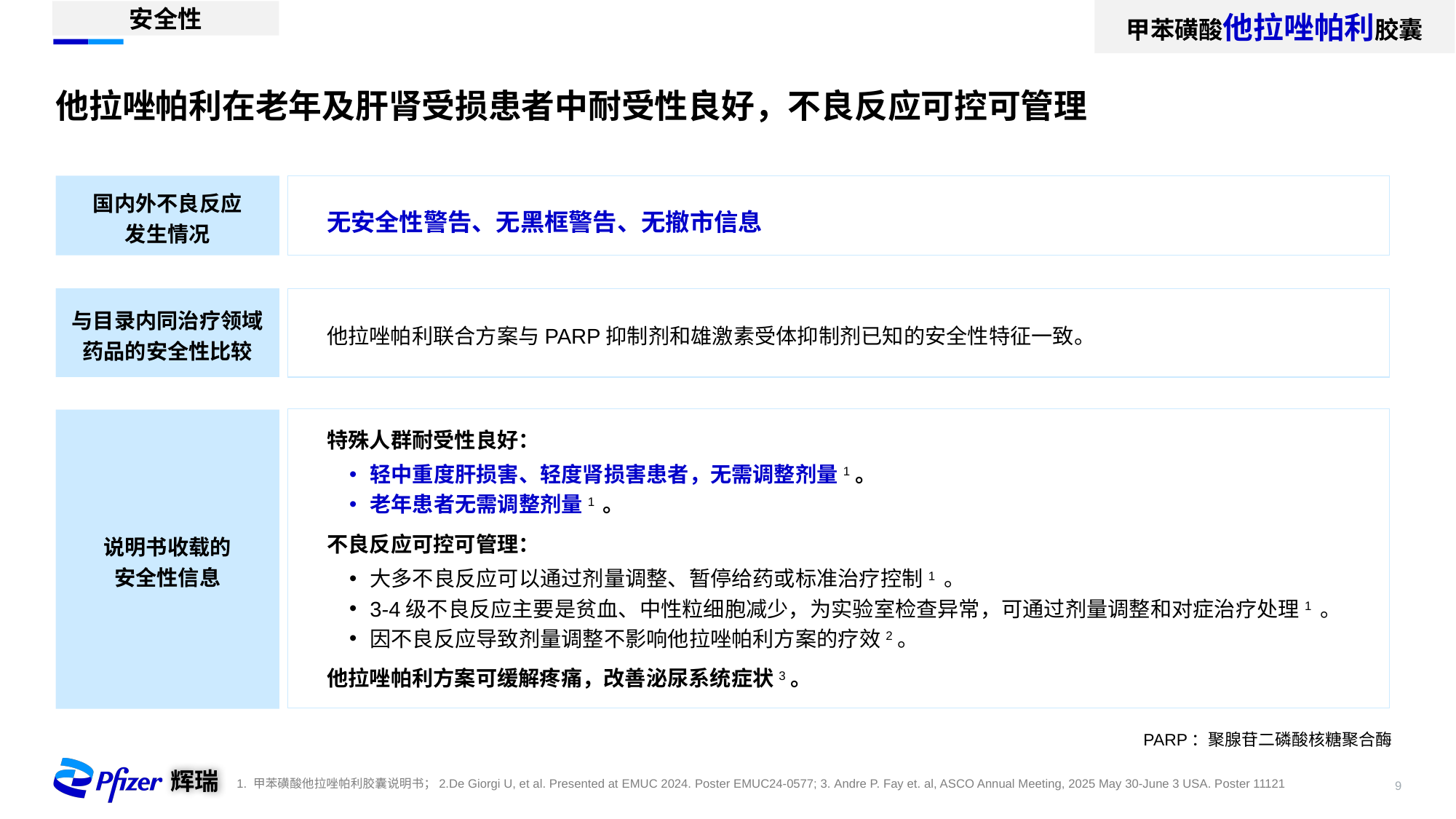

甲苯磺酸他拉唑帕利胶囊
安全性
他拉唑帕利在老年及肝肾受损患者中耐受性良好，不良反应可控可管理
国内外不良反应
发生情况

无安全性警告、无黑框警告、无撤市信息
与目录内同治疗领域药品的安全性比较
   他拉唑帕利联合方案与PARP抑制剂和雄激素受体抑制剂已知的安全性特征一致。

说明书收载的
安全性信息
特殊人群耐受性良好：
轻中重度肝损害、轻度肾损害患者，无需调整剂量1。
老年患者无需调整剂量1 。
不良反应可控可管理：
大多不良反应可以通过剂量调整、暂停给药或标准治疗控制1 。
3-4级不良反应主要是贫血、中性粒细胞减少，为实验室检查异常，可通过剂量调整和对症治疗处理1 。
因不良反应导致剂量调整不影响他拉唑帕利方案的疗效2。
他拉唑帕利方案可缓解疼痛，改善泌尿系统症状3。
PARP：聚腺苷二磷酸核糖聚合酶
1. 甲苯磺酸他拉唑帕利胶囊说明书；2.De Giorgi U, et al. Presented at EMUC 2024. Poster EMUC24-0577; 3. Andre P. Fay et. al, ASCO Annual Meeting, 2025 May 30-June 3 USA. Poster 11121